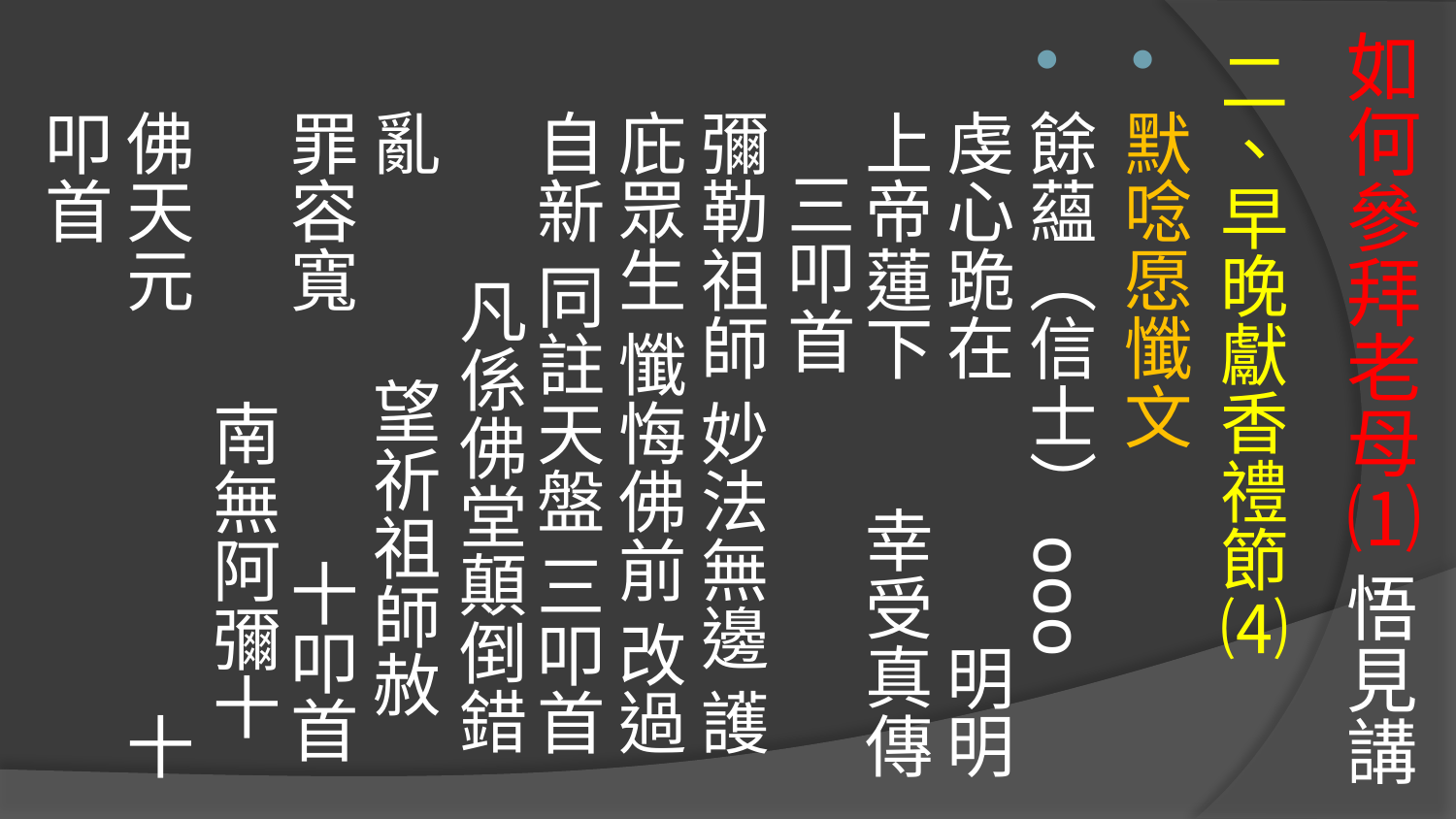

# 如何參拜老母⑴ 悟見講
二、早晚獻香禮節⑷
默唸愿懺文
餘蘊（信士）ooo  虔心跪在                 明明上帝蓮下        幸受真傳     三叩首                        彌勒祖師 妙法無邊 護庇眾生 懺悔佛前 改過自新 同註天盤 三叩首             凡係佛堂顛倒錯亂             望祈祖師赦罪容寬                十叩首                     南無阿彌十佛天元                          十叩首